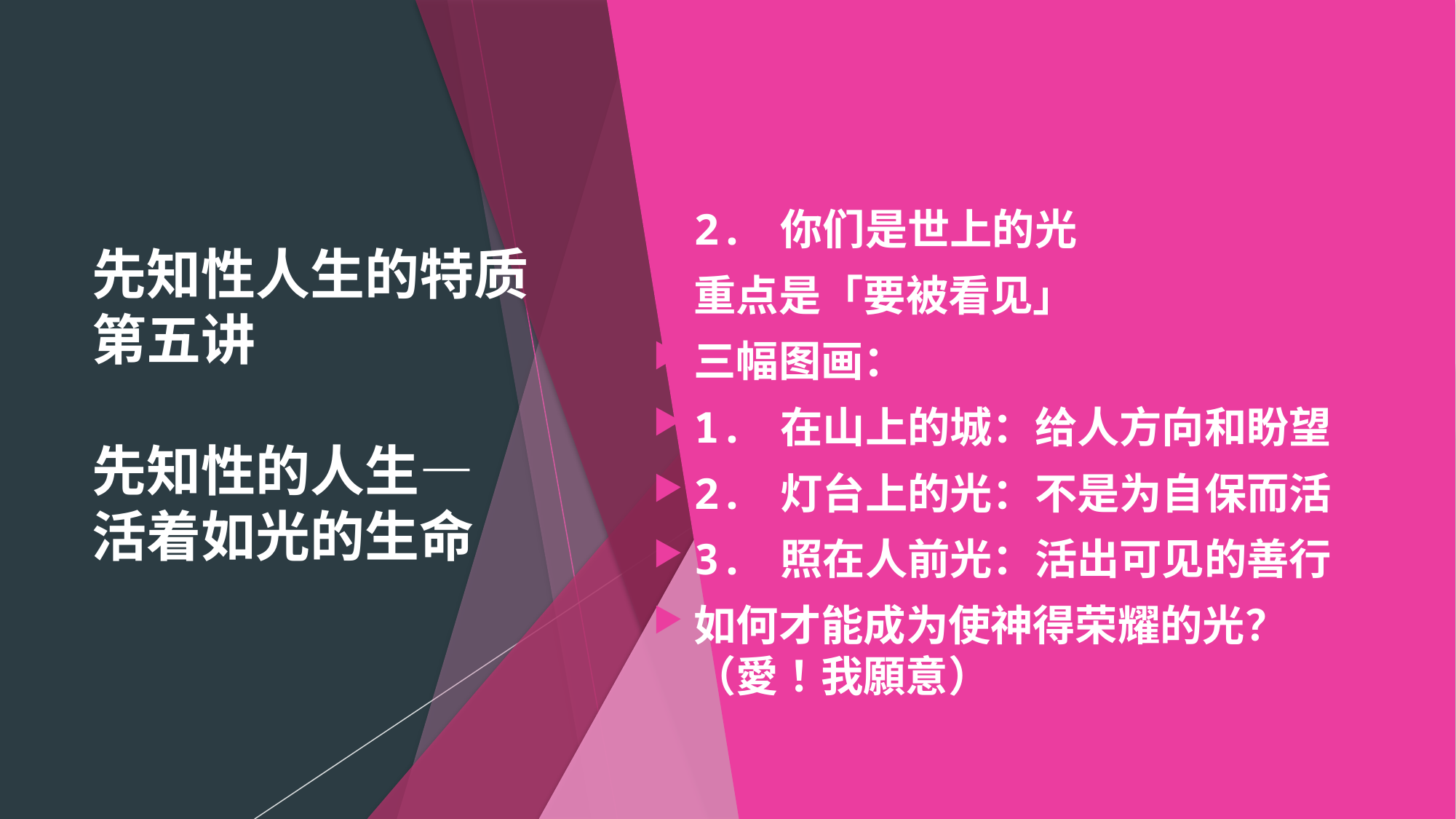

# 先知性人生的特质第五讲 先知性的人生— 活着如光的生命
2. 你们是世上的光
重点是「要被看见」
三幅图画：
1. 在山上的城：给人方向和盼望
2. 灯台上的光：不是为自保而活
3. 照在人前光：活出可见的善行
如何才能成为使神得荣耀的光？ （愛！我願意）